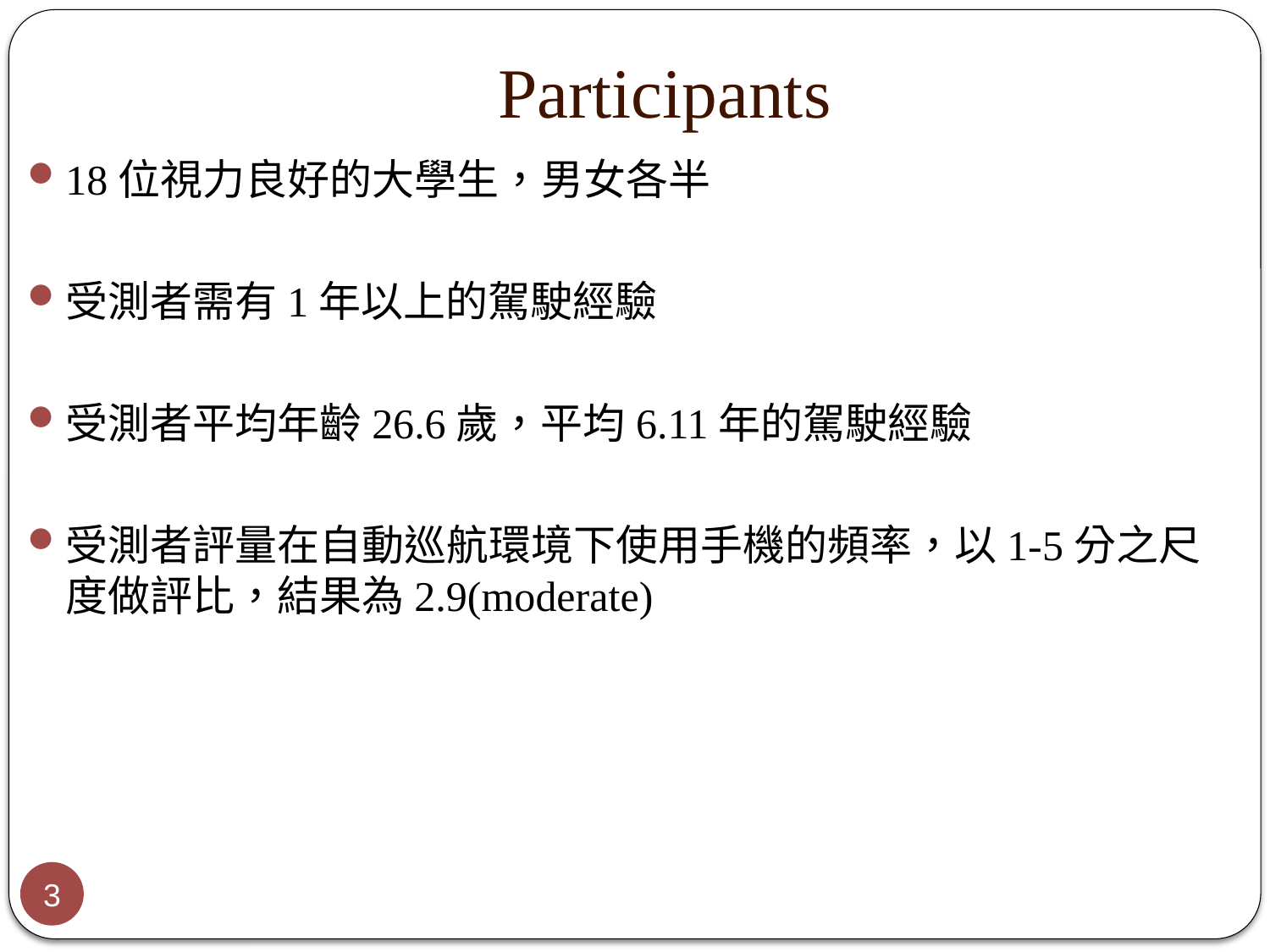

# Participants
18位視力良好的大學生，男女各半

受測者需有1年以上的駕駛經驗

受測者平均年齡26.6歲，平均6.11年的駕駛經驗

受測者評量在自動巡航環境下使用手機的頻率，以1-5分之尺度做評比，結果為2.9(moderate)
3